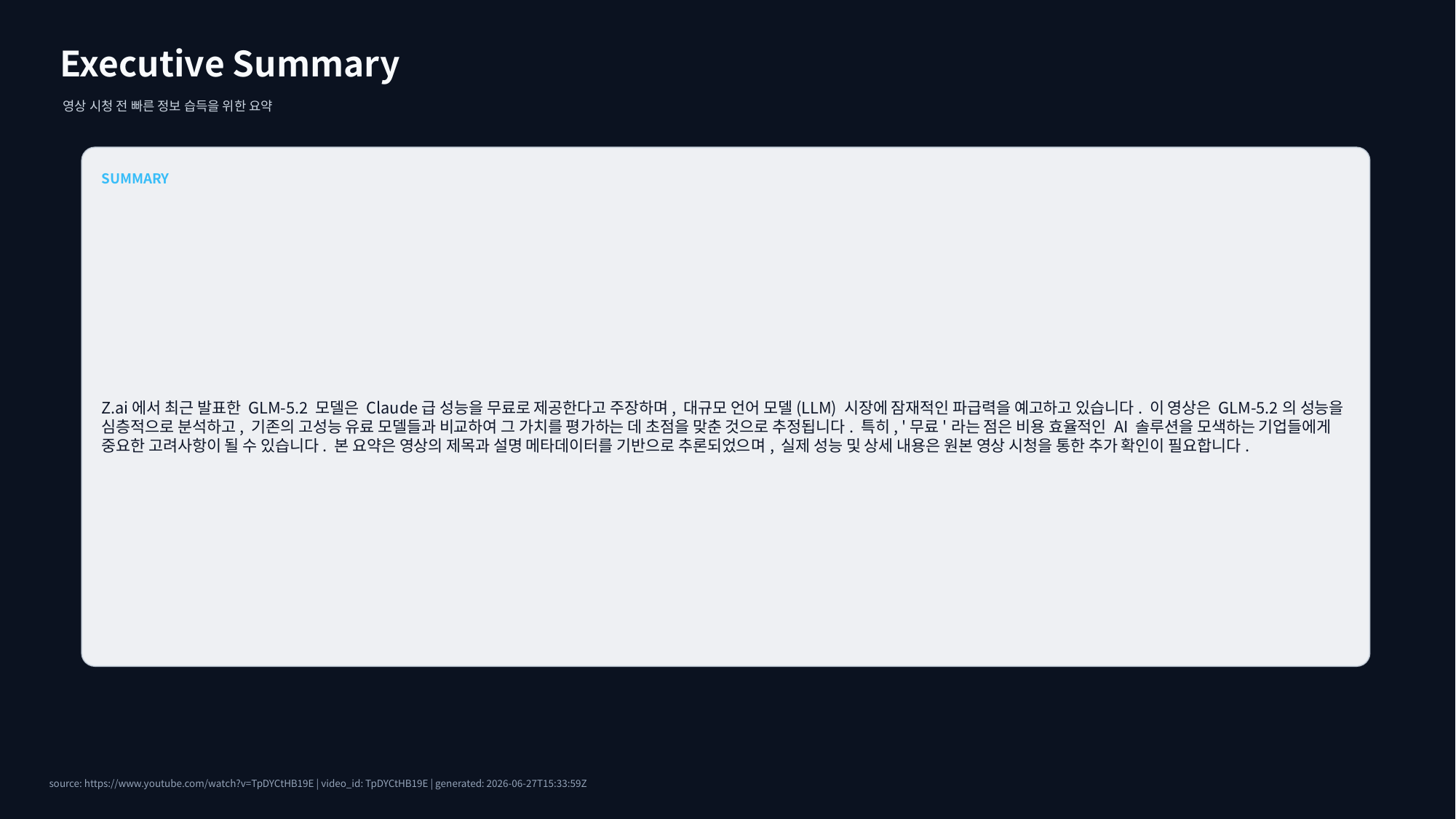

Executive Summary
영상 시청 전 빠른 정보 습득을 위한 요약

SUMMARY
Z.ai에서 최근 발표한 GLM-5.2 모델은 Claude급 성능을 무료로 제공한다고 주장하며, 대규모 언어 모델(LLM) 시장에 잠재적인 파급력을 예고하고 있습니다. 이 영상은 GLM-5.2의 성능을 심층적으로 분석하고, 기존의 고성능 유료 모델들과 비교하여 그 가치를 평가하는 데 초점을 맞춘 것으로 추정됩니다. 특히, '무료'라는 점은 비용 효율적인 AI 솔루션을 모색하는 기업들에게 중요한 고려사항이 될 수 있습니다. 본 요약은 영상의 제목과 설명 메타데이터를 기반으로 추론되었으며, 실제 성능 및 상세 내용은 원본 영상 시청을 통한 추가 확인이 필요합니다.
source: https://www.youtube.com/watch?v=TpDYCtHB19E | video_id: TpDYCtHB19E | generated: 2026-06-27T15:33:59Z